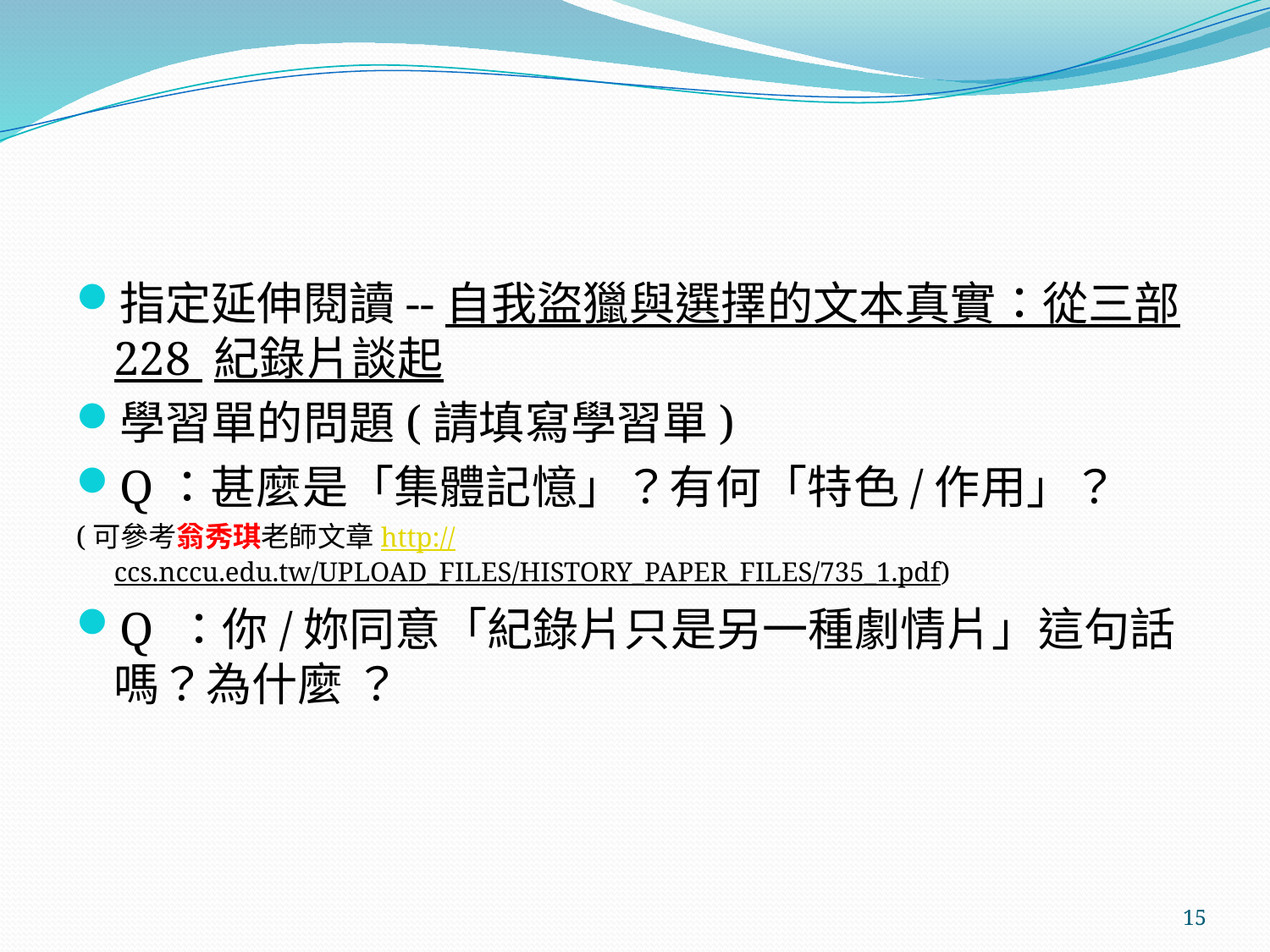

#
指定延伸閱讀--自我盜獵與選擇的文本真實：從三部228 紀錄片談起
學習單的問題(請填寫學習單)
Q：甚麼是「集體記憶」？有何「特色/作用」？
(可參考翁秀琪老師文章http://ccs.nccu.edu.tw/UPLOAD_FILES/HISTORY_PAPER_FILES/735_1.pdf)
Q ：你/妳同意「紀錄片只是另一種劇情片」這句話嗎？為什麼 ？

15